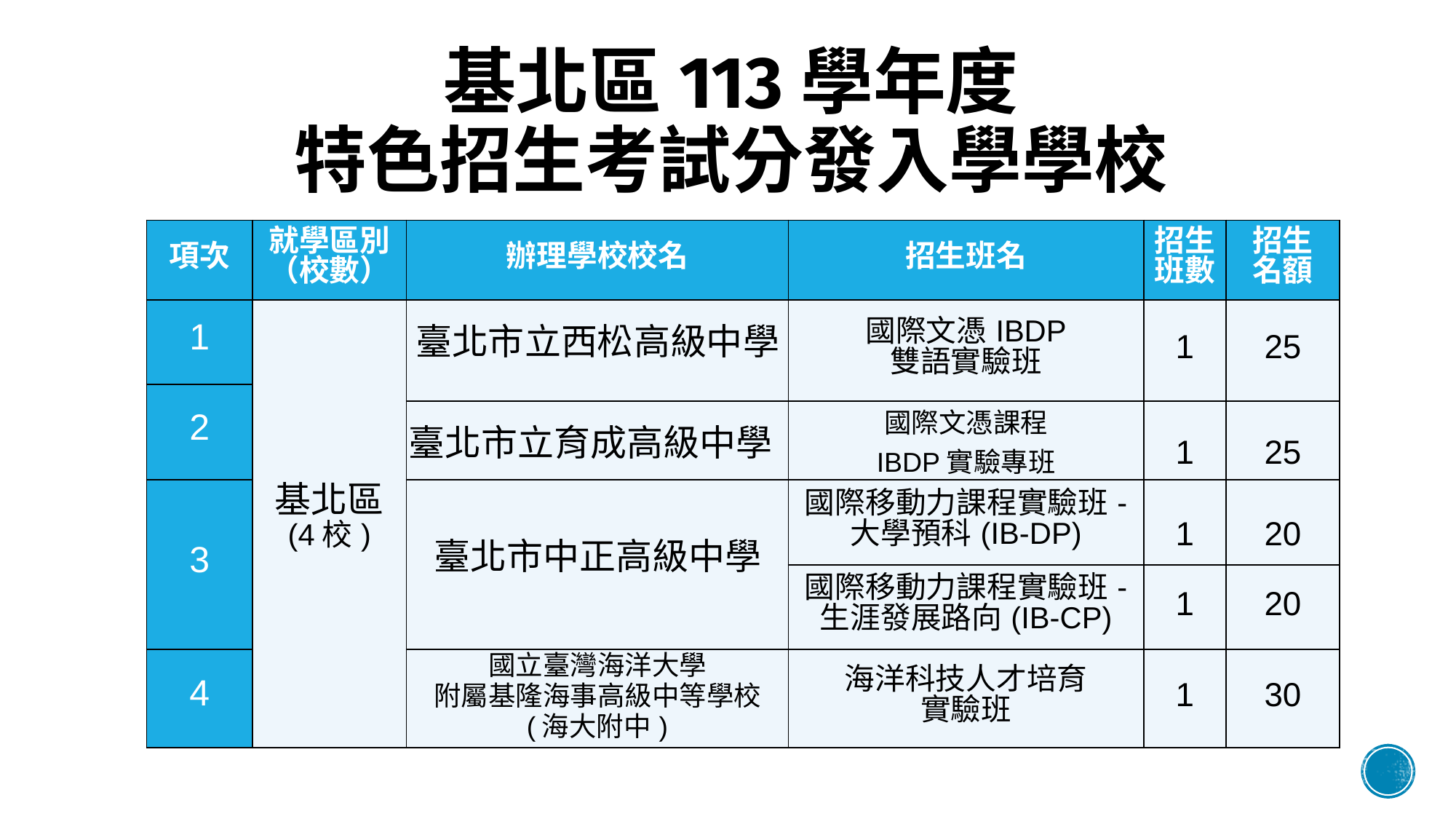

# 基北區113學年度 特色招生考試分發入學學校
| 項次 | 就學區別（校數） | 辦理學校校名 | 招生班名 | 招生班數 | 招生 名額 |
| --- | --- | --- | --- | --- | --- |
| 1 | 基北區 (4校) | 臺北市立西松高級中學 | 國際文憑IBDP 雙語實驗班 | 1 | 25 |
| 2 |  |  |  |  |  |
|  |  | 臺北市立育成高級中學 | 國際文憑課程 IBDP實驗專班 | 1 | 25 |
| 3 |  | 臺北市中正高級中學 | 國際移動力課程實驗班- 大學預科(IB-DP) | 1 | 20 |
|  |  |  | 國際移動力課程實驗班- 生涯發展路向(IB-CP) | 1 | 20 |
| 4 |  | 國立臺灣海洋大學 附屬基隆海事高級中等學校 (海大附中) | 海洋科技人才培育 實驗班 | 1 | 30 |